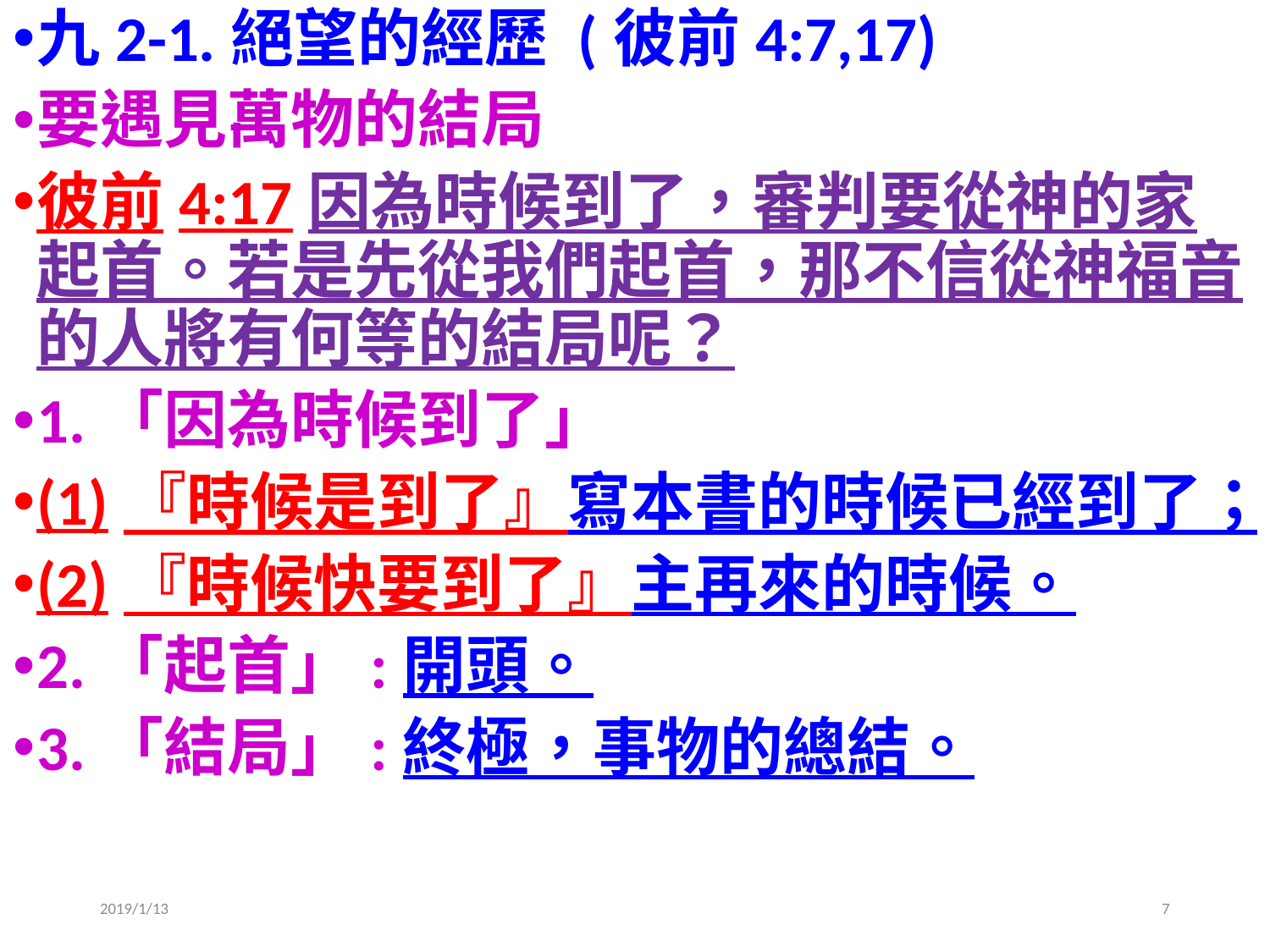

九2-1.絕望的經歷 (彼前4:7,17)
要遇見萬物的結局
彼前4:17因為時候到了，審判要從神的家起首。若是先從我們起首，那不信從神福音的人將有何等的結局呢？
1.「因為時候到了」
(1)『時候是到了』寫本書的時候已經到了；
(2)『時候快要到了』主再來的時候。
2.「起首」:開頭。
3.「結局」:終極，事物的總結。

2019/1/13
7